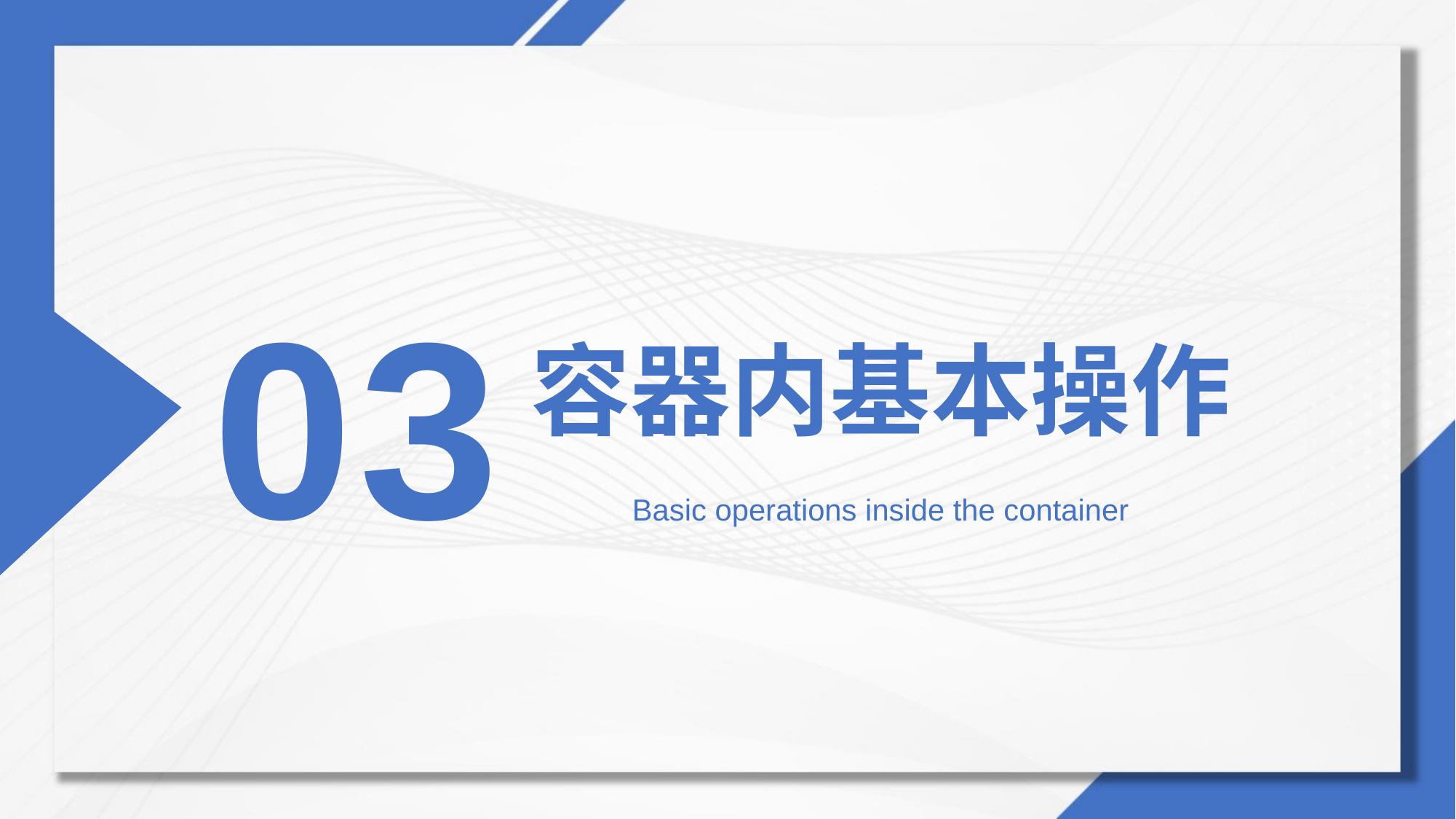

0
3

容器内基本操作
Basic operations inside the container